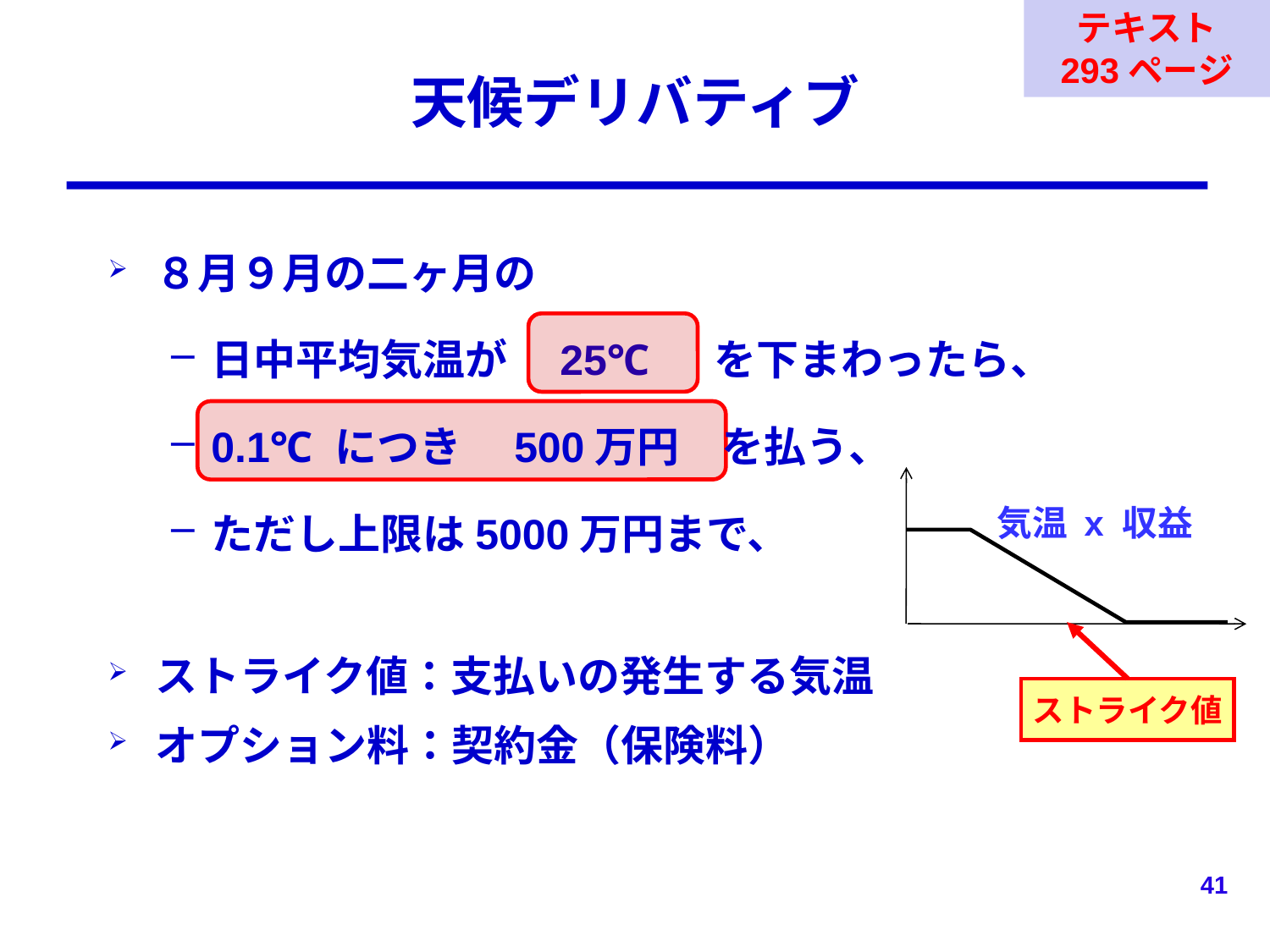

テキスト
293ページ
# 天候デリバティブ
８月９月の二ヶ月の
日中平均気温が　25℃ 　を下まわったら、
0.1℃ につき　500万円　を払う、
ただし上限は5000万円まで、

ストライク値：支払いの発生する気温
オプション料：契約金（保険料）

気温 x 収益
ストライク値
41